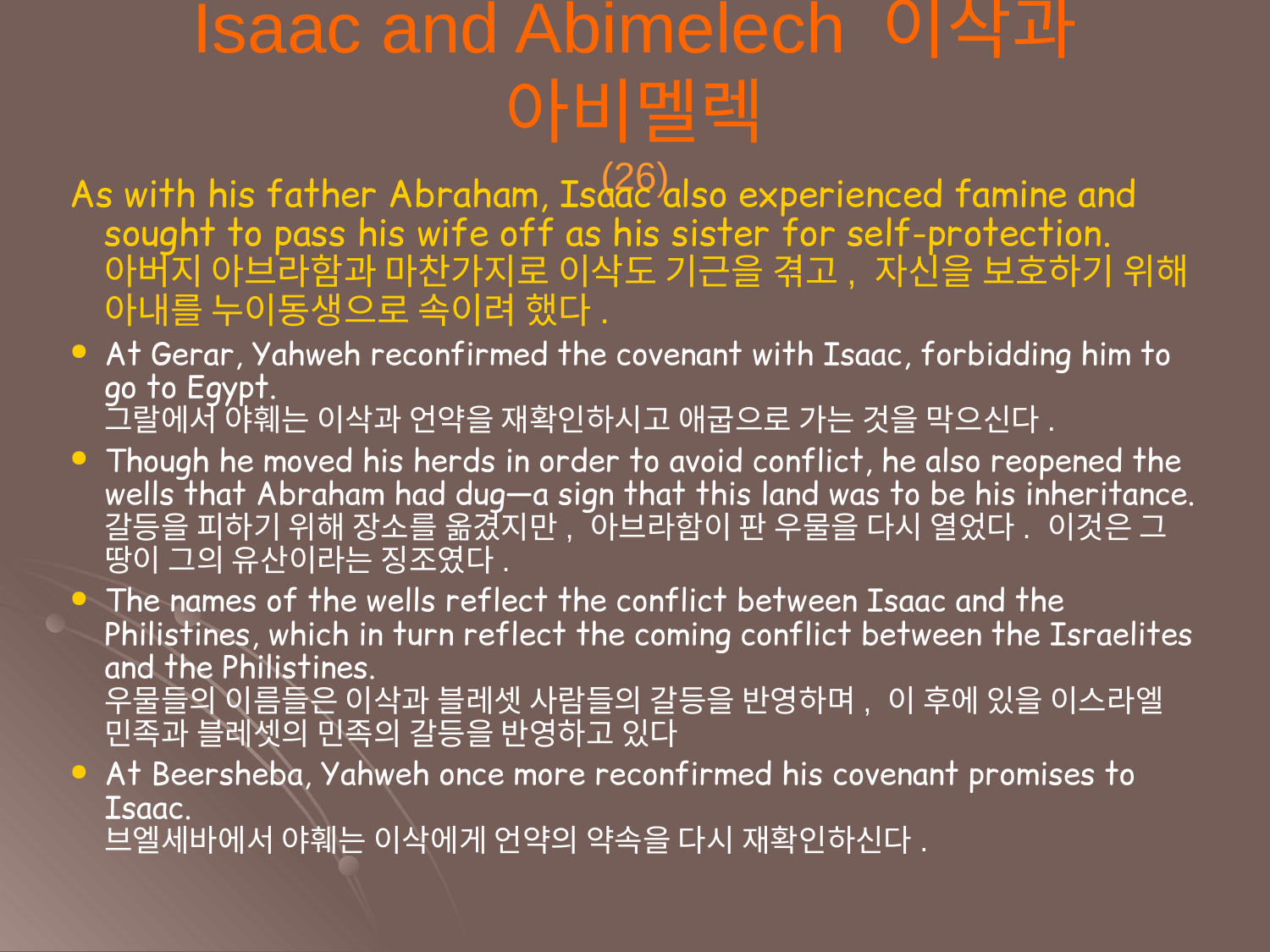

Isaac and Abimelech 이삭과 아비멜렉
(26)
As with his father Abraham, Isaac also experienced famine and sought to pass his wife off as his sister for self-protection.
아버지 아브라함과 마찬가지로 이삭도 기근을 겪고, 자신을 보호하기 위해 아내를 누이동생으로 속이려 했다.
At Gerar, Yahweh reconfirmed the covenant with Isaac, forbidding him to go to Egypt.
그랄에서 야훼는 이삭과 언약을 재확인하시고 애굽으로 가는 것을 막으신다.
Though he moved his herds in order to avoid conflict, he also reopened the wells that Abraham had dug—a sign that this land was to be his inheritance.
갈등을 피하기 위해 장소를 옮겼지만, 아브라함이 판 우물을 다시 열었다. 이것은 그 땅이 그의 유산이라는 징조였다.
The names of the wells reflect the conflict between Isaac and the Philistines, which in turn reflect the coming conflict between the Israelites and the Philistines.
우물들의 이름들은 이삭과 블레셋 사람들의 갈등을 반영하며, 이 후에 있을 이스라엘 민족과 블레셋의 민족의 갈등을 반영하고 있다
At Beersheba, Yahweh once more reconfirmed his covenant promises to Isaac.
브엘세바에서 야훼는 이삭에게 언약의 약속을 다시 재확인하신다.